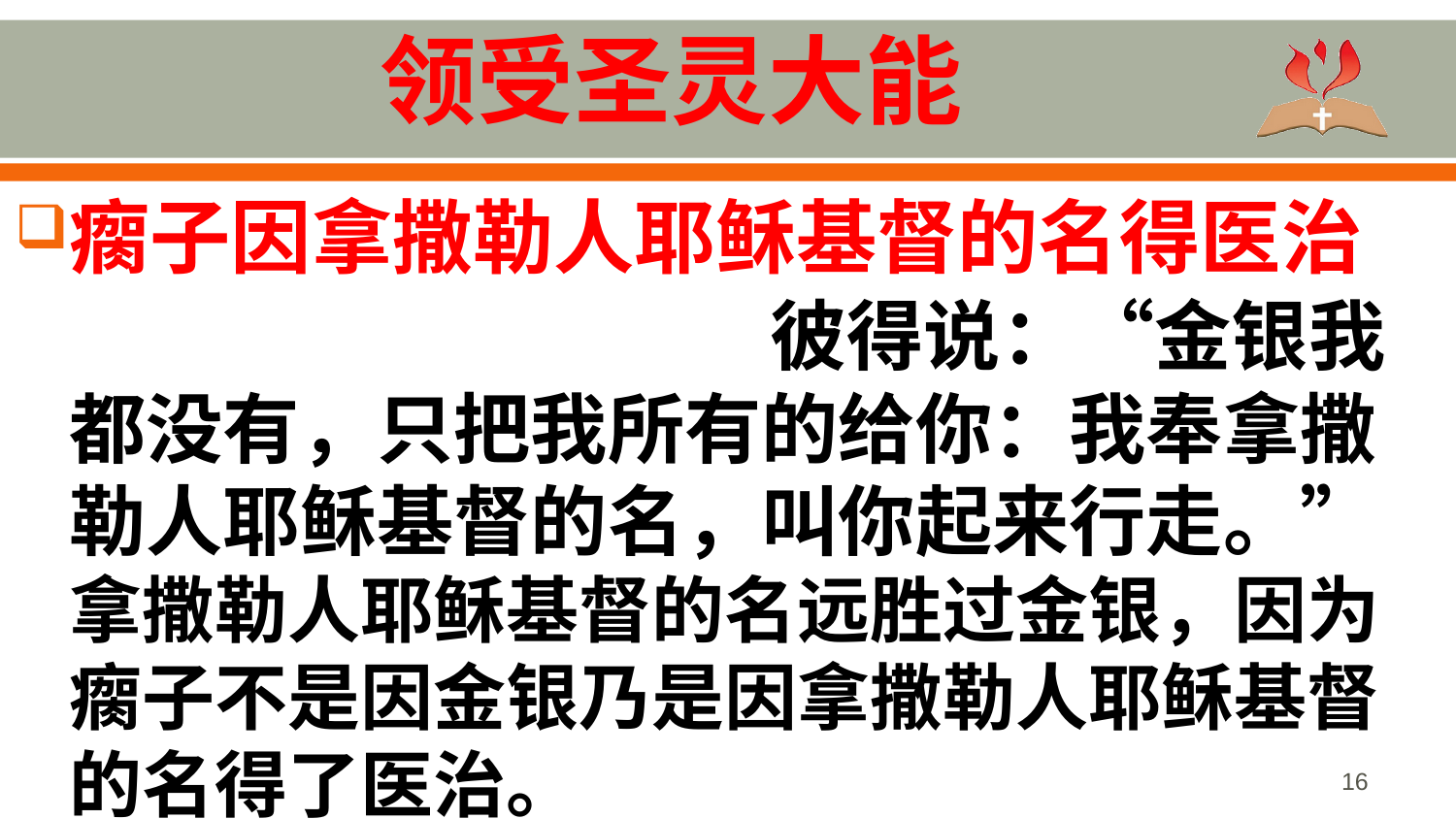

# 领受圣灵大能
瘸子因拿撒勒人耶稣基督的名得医治                                           彼得说：“金银我都没有，只把我所有的给你：我奉拿撒勒人耶稣基督的名，叫你起来行走。”拿撒勒人耶稣基督的名远胜过金银，因为瘸子不是因金银乃是因拿撒勒人耶稣基督的名得了医治。

16